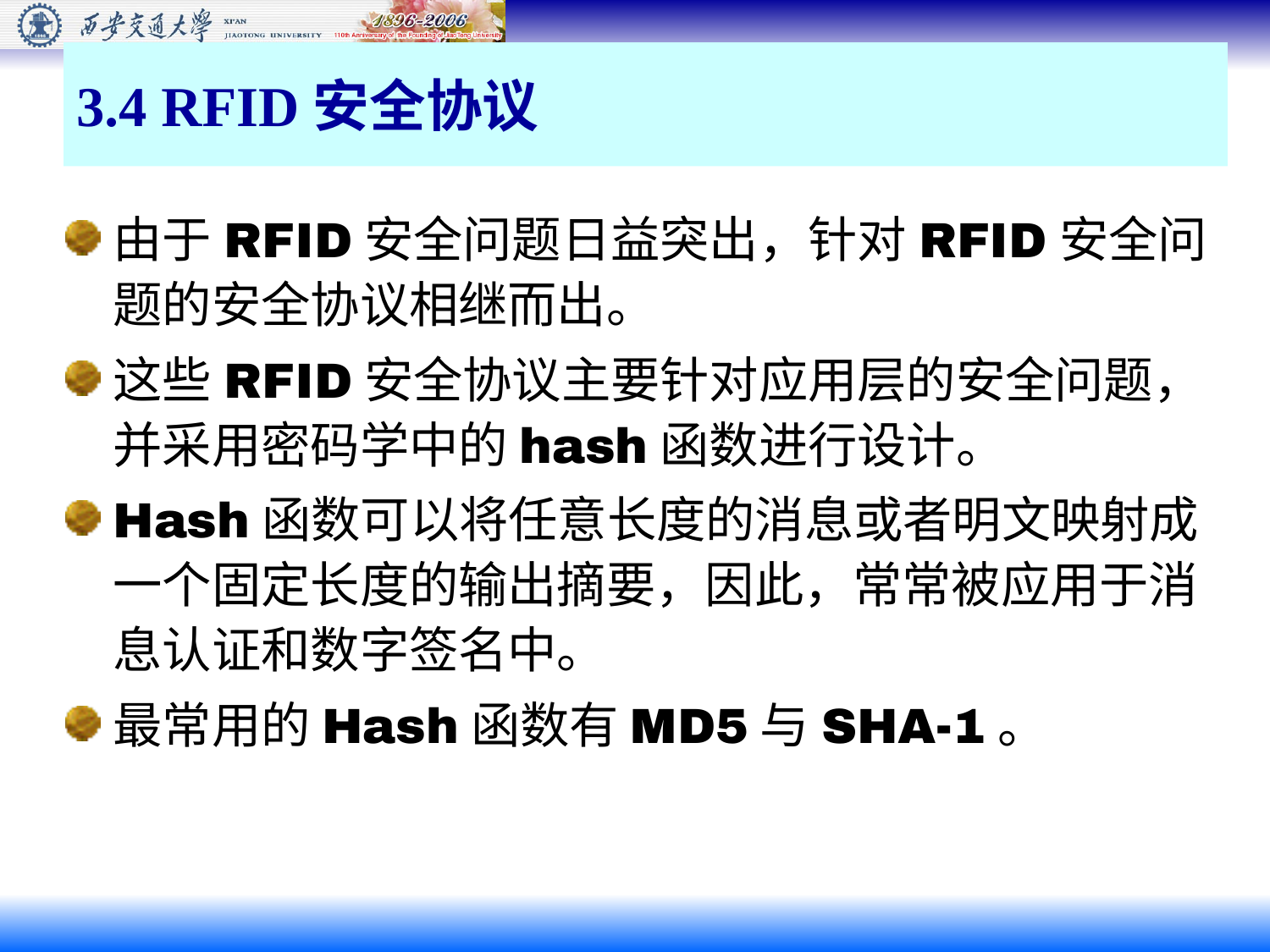

# 3.4 RFID安全协议
由于RFID安全问题日益突出，针对RFID安全问题的安全协议相继而出。
这些RFID安全协议主要针对应用层的安全问题，并采用密码学中的hash函数进行设计。
Hash函数可以将任意长度的消息或者明文映射成一个固定长度的输出摘要，因此，常常被应用于消息认证和数字签名中。
最常用的Hash函数有MD5与SHA-1。